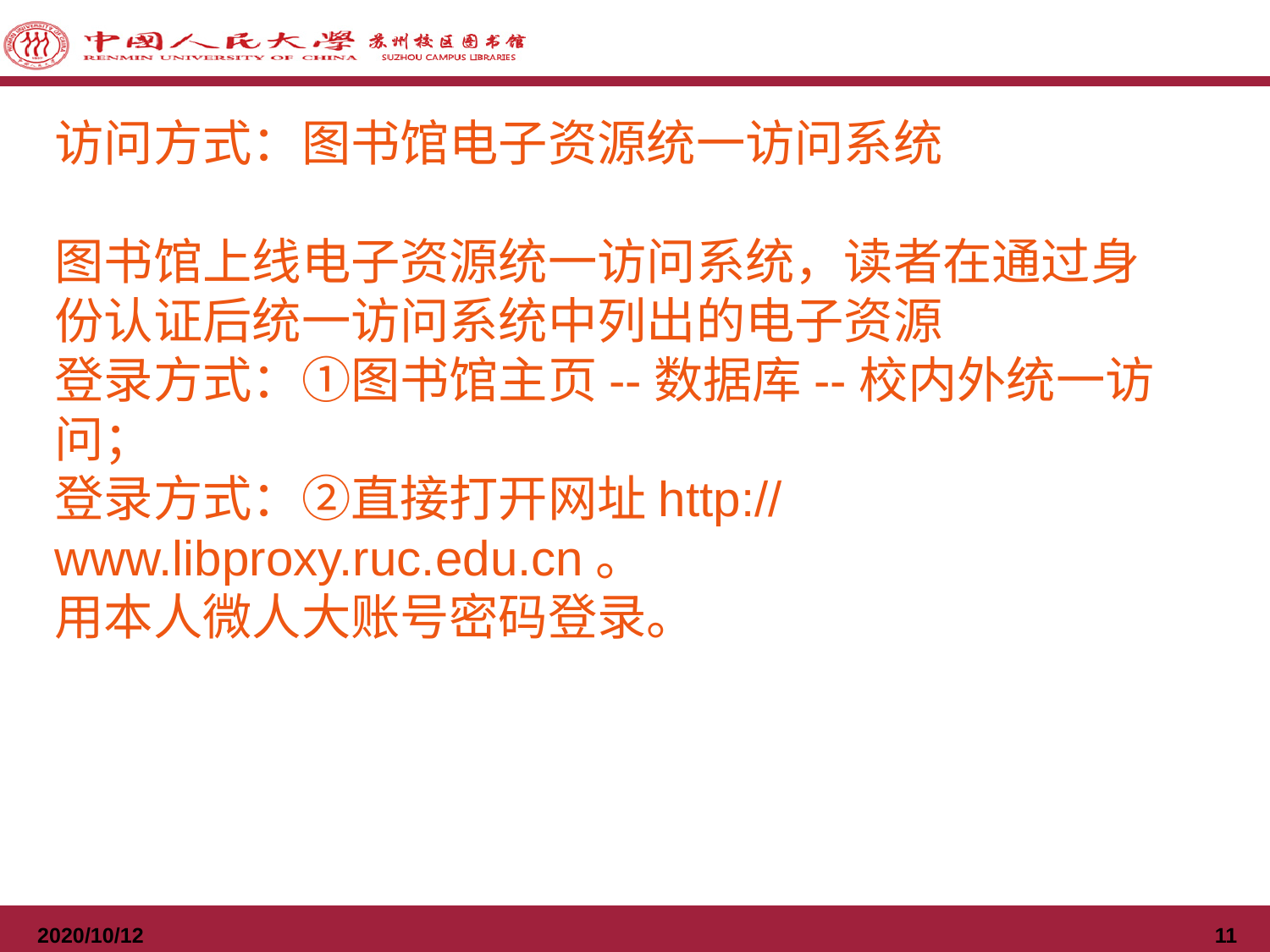

访问方式：图书馆电子资源统一访问系统

图书馆上线电子资源统一访问系统，读者在通过身份认证后统一访问系统中列出的电子资源
登录方式：①图书馆主页--数据库--校内外统一访问；
登录方式：②直接打开网址http://www.libproxy.ruc.edu.cn。
用本人微人大账号密码登录。

2020/10/12
11